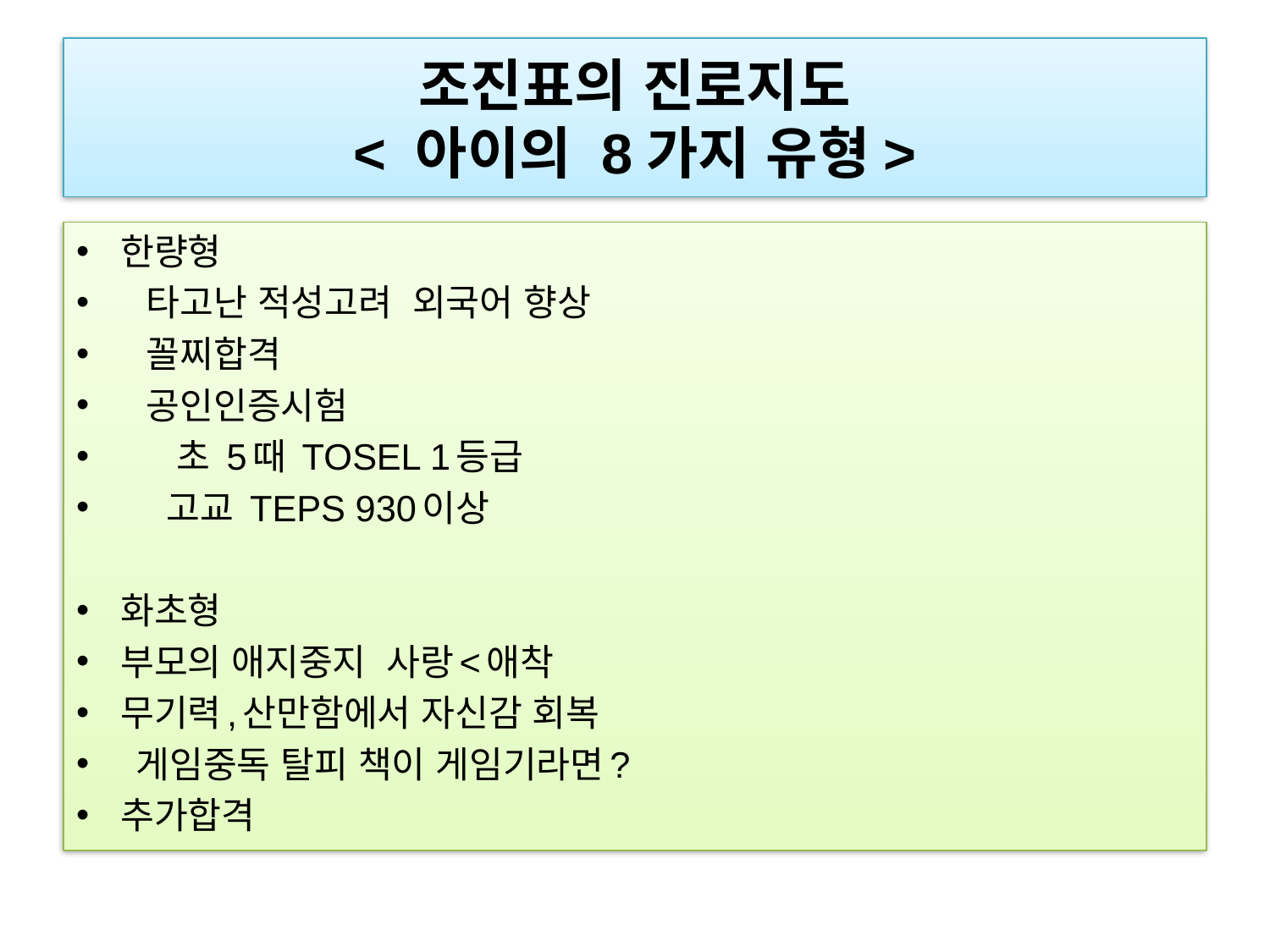

# 조진표의 진로지도 < 아이의 8가지 유형>
한량형
  타고난 적성고려  외국어 향상
  꼴찌합격
  공인인증시험
     초 5때 TOSEL 1등급
    고교 TEPS 930이상

화초형
부모의 애지중지  사랑<애착
무기력,산만함에서 자신감 회복
 게임중독 탈피 책이 게임기라면?
추가합격